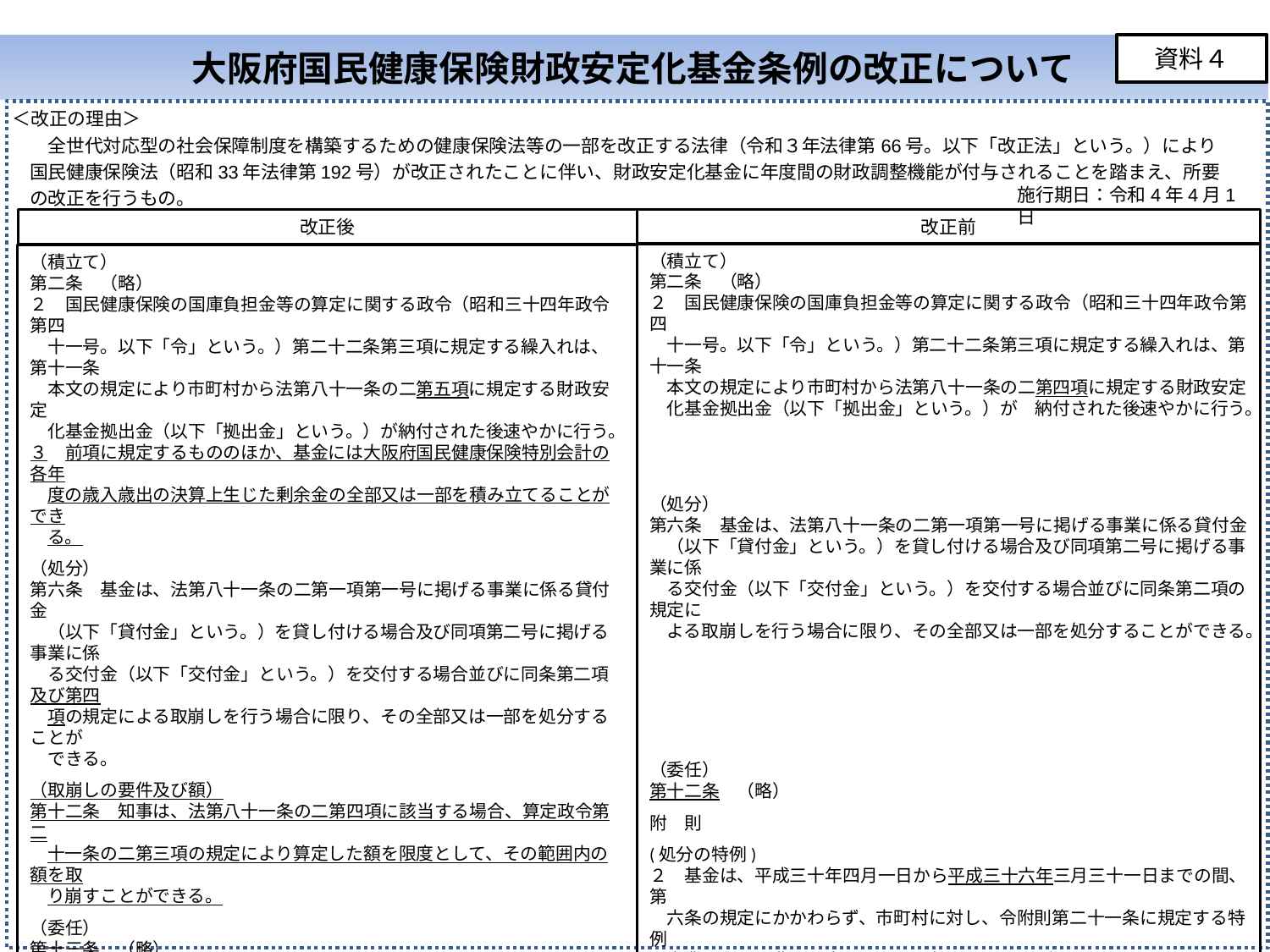

資料４
# 大阪府国民健康保険財政安定化基金条例の改正について
＜改正の理由＞

　全世代対応型の社会保障制度を構築するための健康保険法等の一部を改正する法律（令和３年法律第66号。以下「改正法」という。）により国民健康保険法（昭和33年法律第192号）が改正されたことに伴い、財政安定化基金に年度間の財政調整機能が付与されることを踏まえ、所要の改正を行うもの。
施行期日：令和4年4月1日
改正後
改正前
（積立て）
第二条　（略）
２　国民健康保険の国庫負担金等の算定に関する政令（昭和三十四年政令第四
　十一号。以下「令」という。）第二十二条第三項に規定する繰入れは、第十一条
　本文の規定により市町村から法第八十一条の二第四項に規定する財政安定
　化基金拠出金（以下「拠出金」という。）が　納付された後速やかに行う。

（処分）
第六条　基金は、法第八十一条の二第一項第一号に掲げる事業に係る貸付金
　（以下「貸付金」という。）を貸し付ける場合及び同項第二号に掲げる事業に係
　る交付金（以下「交付金」という。）を交付する場合並びに同条第二項の規定に
　よる取崩しを行う場合に限り、その全部又は一部を処分することができる。

（委任）
第十二条　（略）

附　則

(処分の特例)
２　基金は、平成三十年四月一日から平成三十六年三月三十一日までの間、第
　六条の規定にかかわらず、市町村に対し、令附則第二十一条に規定する特例
　事業に必要な費用に充てるために処分することができる。

（積立て）
第二条　（略）
２　国民健康保険の国庫負担金等の算定に関する政令（昭和三十四年政令第四
　十一号。以下「令」という。）第二十二条第三項に規定する繰入れは、第十一条
　本文の規定により市町村から法第八十一条の二第五項に規定する財政安定
　化基金拠出金（以下「拠出金」という。）が納付された後速やかに行う。
３　前項に規定するもののほか、基金には大阪府国民健康保険特別会計の各年
　度の歳入歳出の決算上生じた剰余金の全部又は一部を積み立てることができ
　る。

（処分）
第六条　基金は、法第八十一条の二第一項第一号に掲げる事業に係る貸付金
　（以下「貸付金」という。）を貸し付ける場合及び同項第二号に掲げる事業に係
　る交付金（以下「交付金」という。）を交付する場合並びに同条第二項及び第四
　項の規定による取崩しを行う場合に限り、その全部又は一部を処分することが
　できる。

（取崩しの要件及び額）
第十二条　知事は、法第八十一条の二第四項に該当する場合、算定政令第二
　十一条の二第三項の規定により算定した額を限度として、その範囲内の額を取
　り崩すことができる。

（委任）
第十三条　（略）

附　則

(処分の特例)
２　基金は、平成三十年四月一日から令和六年三月三十一日までの間、第六条
　の規定にかかわらず、市町村に対し、令附則第二十一条に規定する特例事業
　に必要な費用に充てるために処分することができる。

附　則
１　この条例は、令和四年四月一日から施行する。
２　この条例の施行に関し必要な行為は、施行日前においても行うことができる。